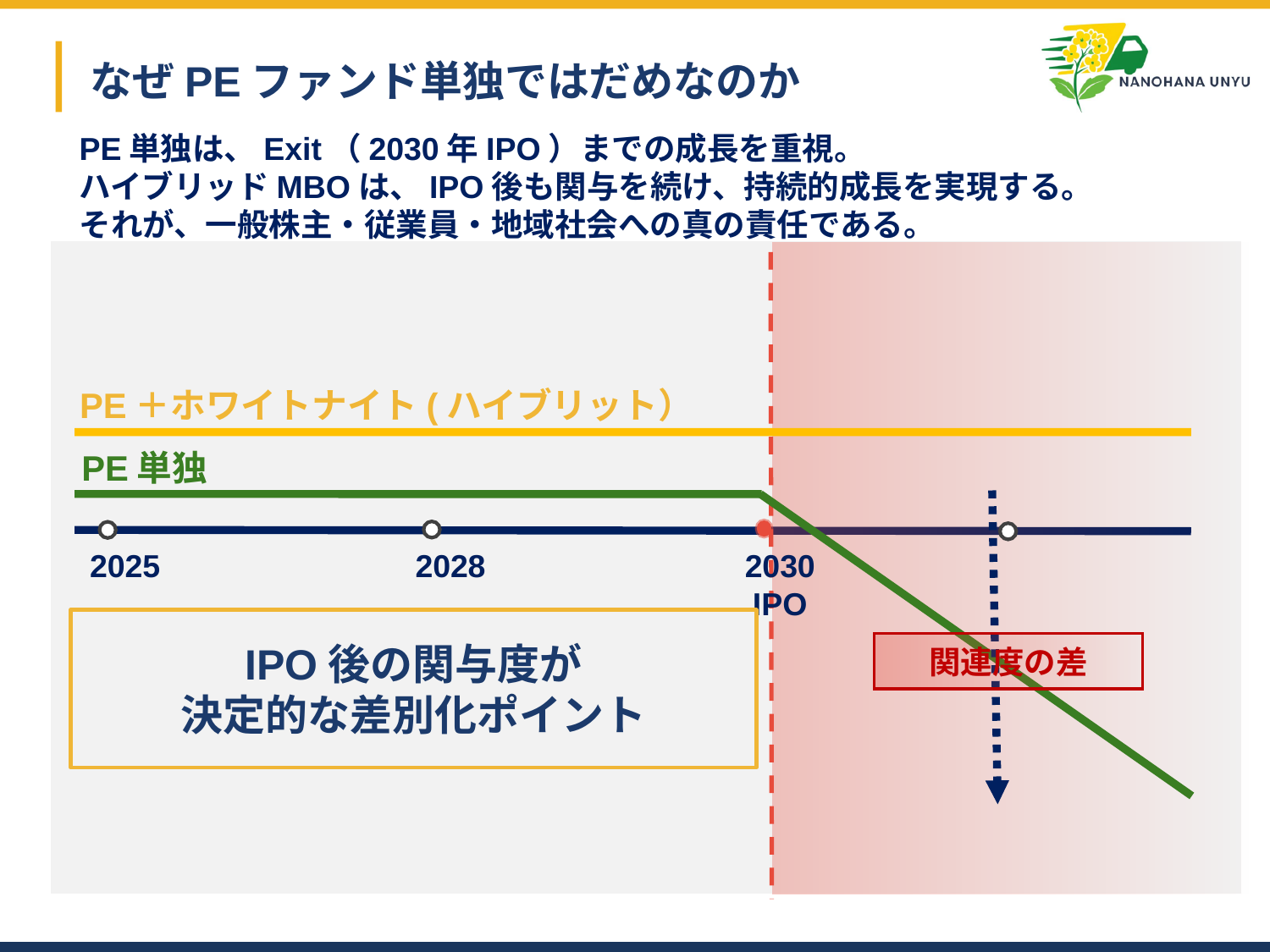

# PEファンドの構造的限界 -Exit圧力と短期最適化
なぜPEファンド単独ではだめなのか
PE単独は、Exit（2030年IPO）までの成長を重視。
ハイブリッドMBOは、IPO後も関与を続け、持続的成長を実現する。
それが、一般株主・従業員・地域社会への真の責任である。

PE＋ホワイトナイト(ハイブリット）
PE単独

2028
2025
2030
IPO
IPO後の関与度が
決定的な差別化ポイント
関連度の差